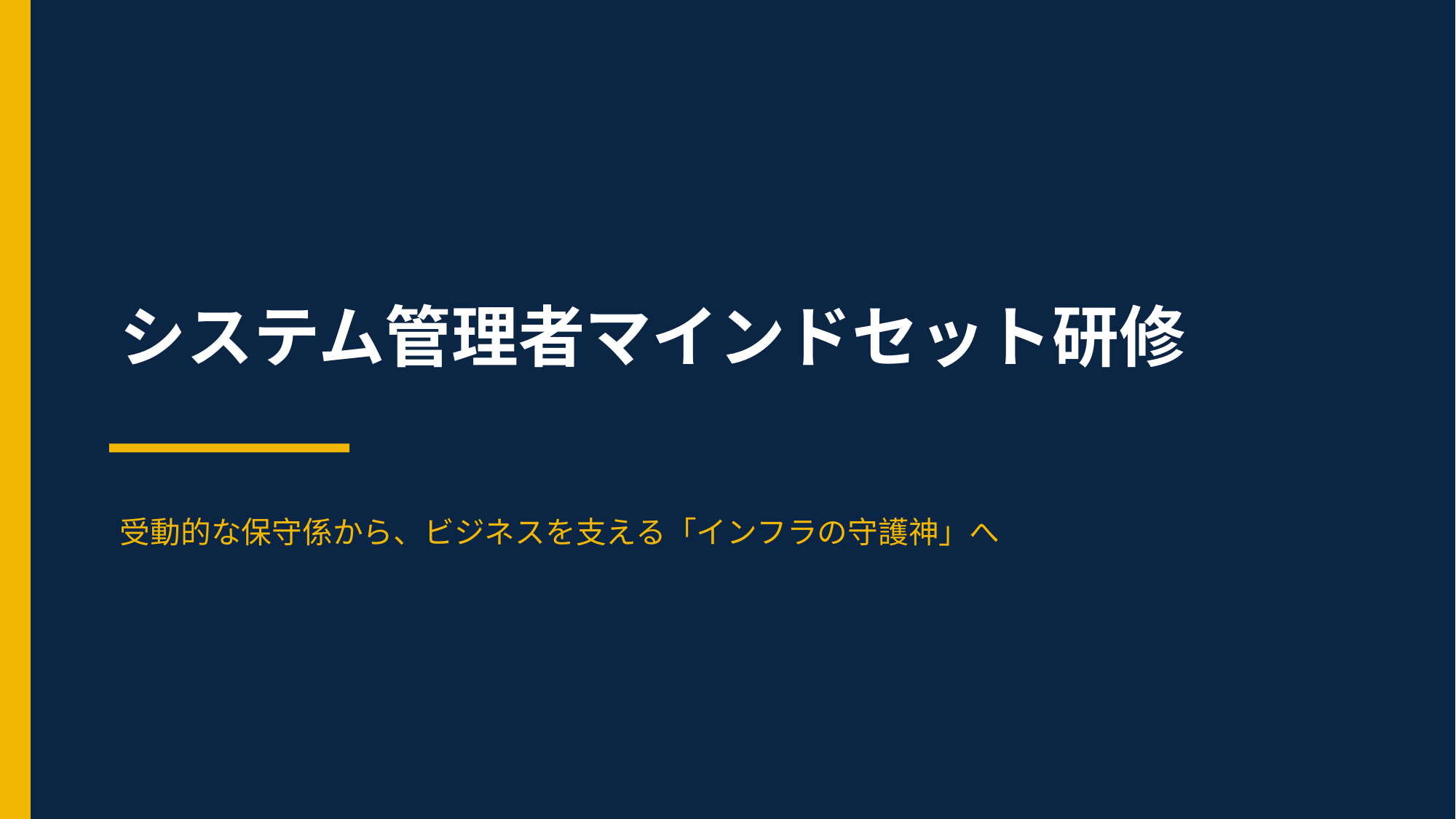

システム管理者マインドセット研修

受動的な保守係から、ビジネスを支える「インフラの守護神」へ